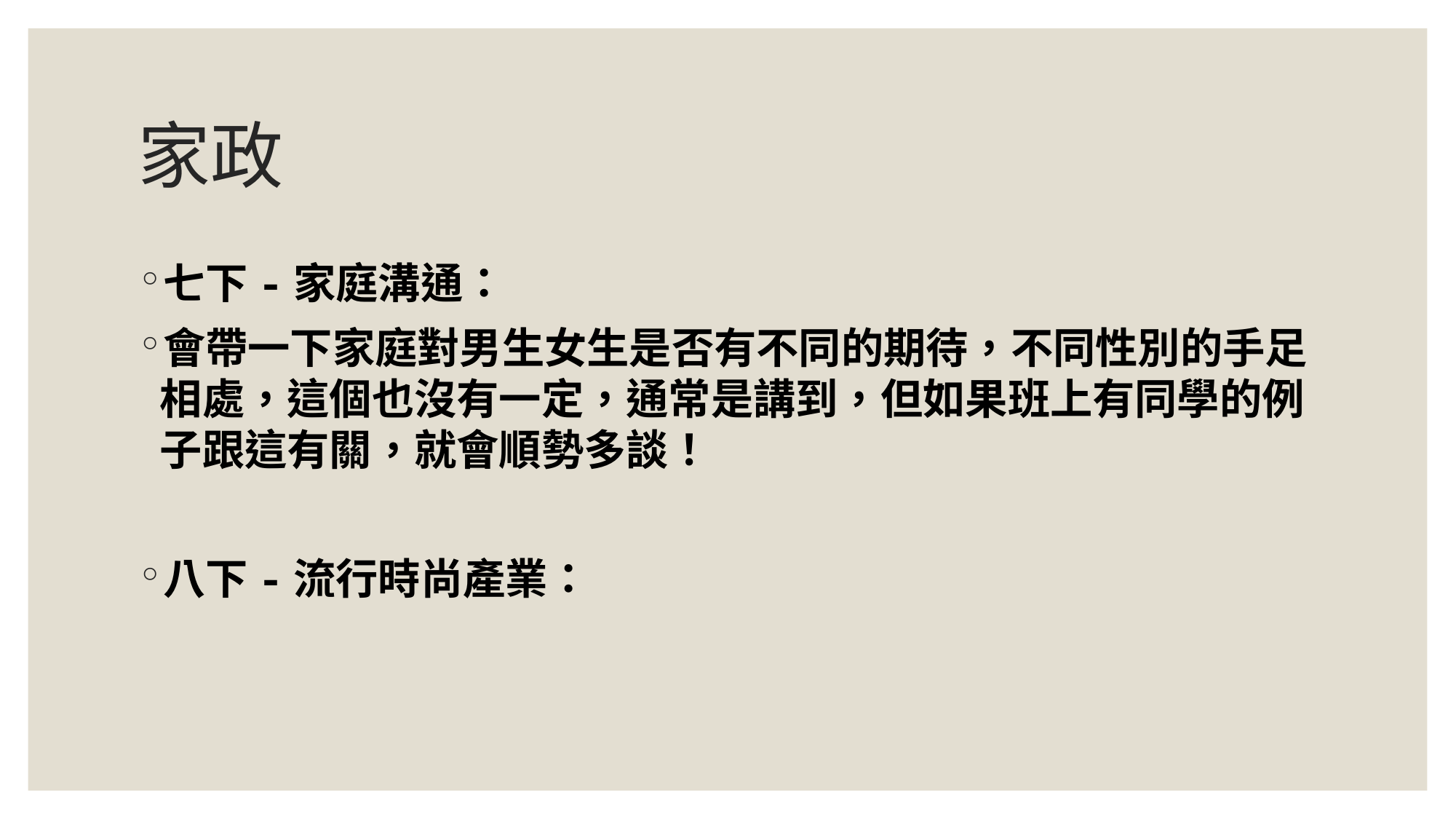

# 家政
七下-家庭溝通：
會帶一下家庭對男生女生是否有不同的期待，不同性別的手足相處，這個也沒有一定，通常是講到，但如果班上有同學的例子跟這有關，就會順勢多談！

八下-流行時尚產業：